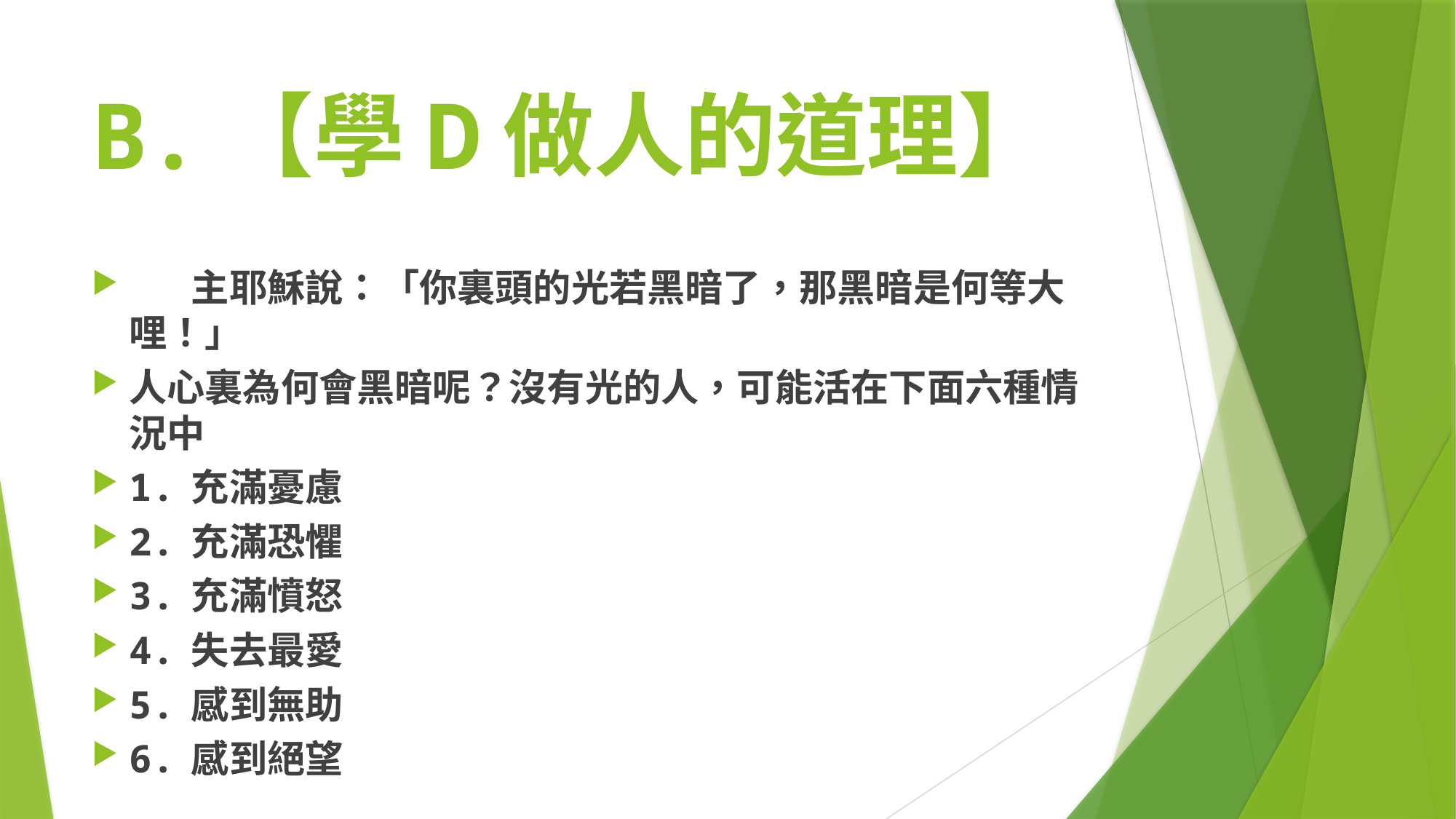

# B.【學D做人的道理】
	主耶穌說：「你裏頭的光若黑暗了，那黑暗是何等大哩！」
人心裏為何會黑暗呢？沒有光的人，可能活在下面六種情況中
1.	充滿憂慮
2.	充滿恐懼
3.	充滿憤怒
4.	失去最愛
5.	感到無助
6.	感到絕望